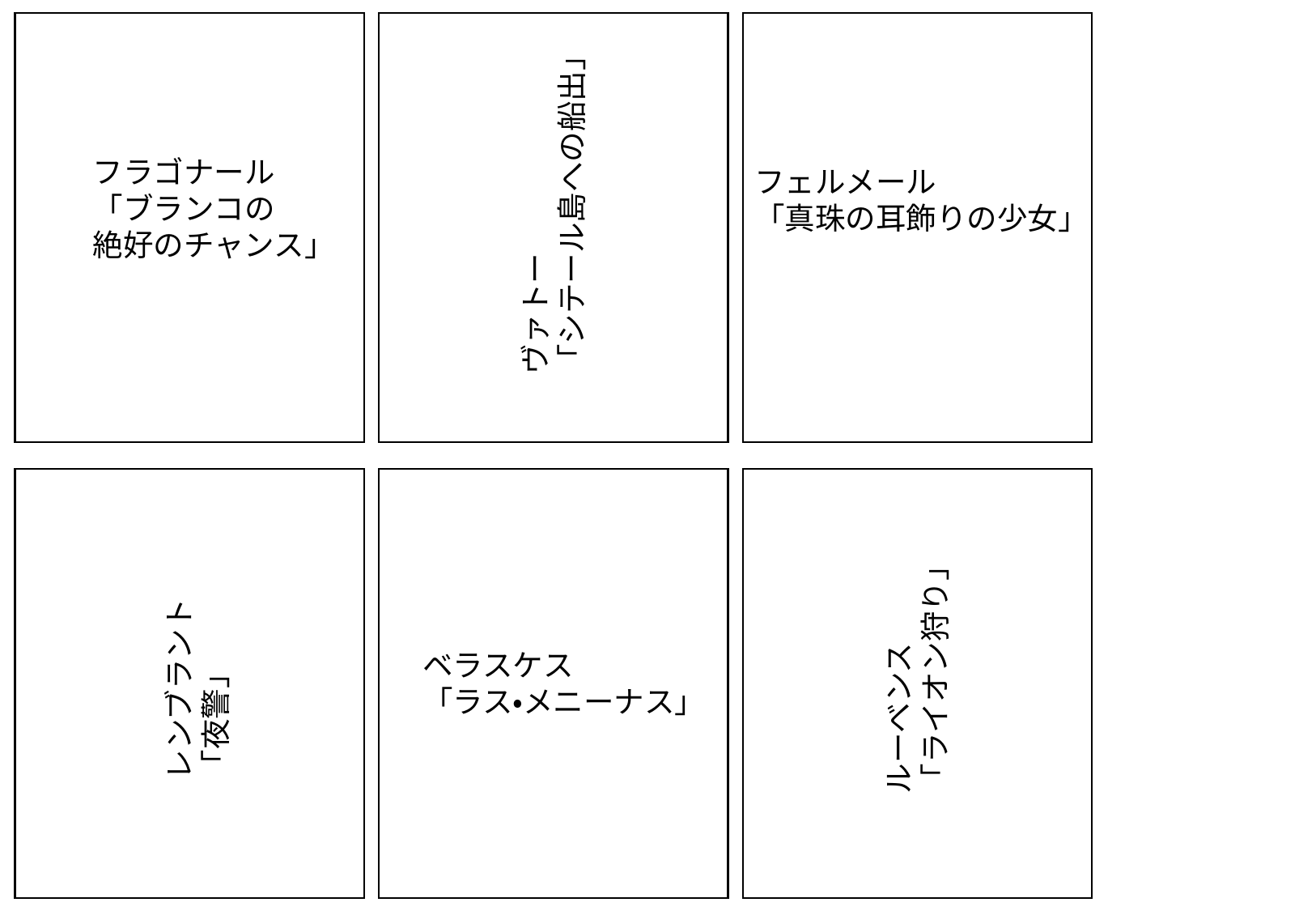

フラゴナール
「ブランコの
絶好のチャンス」
フェルメール
「真珠の耳飾りの少女」
ヴァトー
「シテール島への船出」

レンブラント
「夜警」
ルーベンス
「ライオン狩り」
ベラスケス
「ラス・メニーナス」